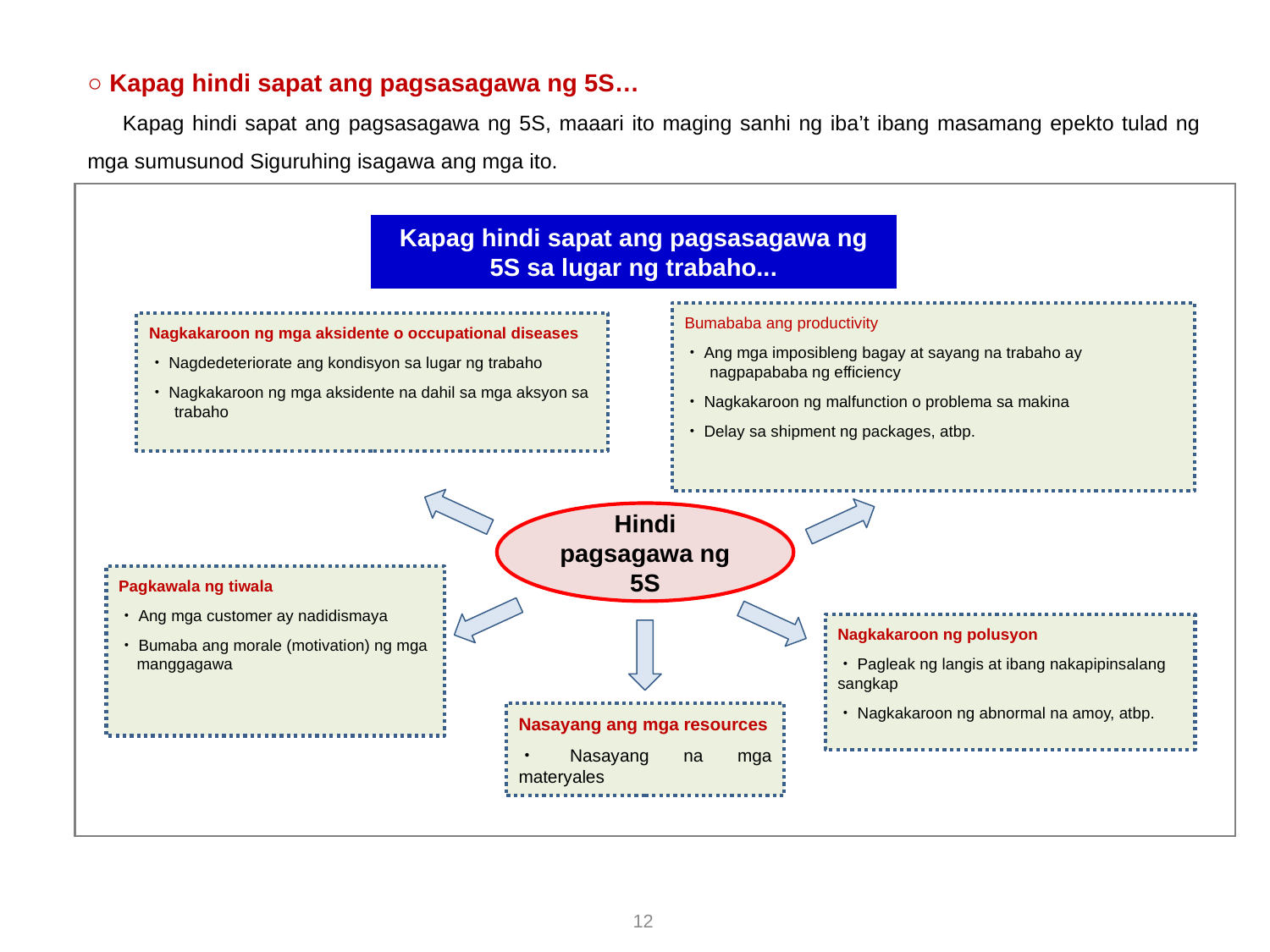

○ Kapag hindi sapat ang pagsasagawa ng 5S…
　 Kapag hindi sapat ang pagsasagawa ng 5S, maaari ito maging sanhi ng iba’t ibang masamang epekto tulad ng mga sumusunod Siguruhing isagawa ang mga ito.

Kapag hindi sapat ang pagsasagawa ng 5S sa lugar ng trabaho...
Bumababa ang productivity
・Ang mga imposibleng bagay at sayang na trabaho ay nagpapababa ng efficiency
・Nagkakaroon ng malfunction o problema sa makina
・Delay sa shipment ng packages, atbp.
Nagkakaroon ng mga aksidente o occupational diseases
・Nagdedeteriorate ang kondisyon sa lugar ng trabaho
・Nagkakaroon ng mga aksidente na dahil sa mga aksyon sa trabaho

Hindi pagsagawa ng 5S

Pagkawala ng tiwala
・Ang mga customer ay nadidismaya
・Bumaba ang morale (motivation) ng mga manggagawa

Nagkakaroon ng polusyon
・Pagleak ng langis at ibang nakapipinsalang sangkap
・Nagkakaroon ng abnormal na amoy, atbp.

Nasayang ang mga resources
・Nasayang na mga materyales
12